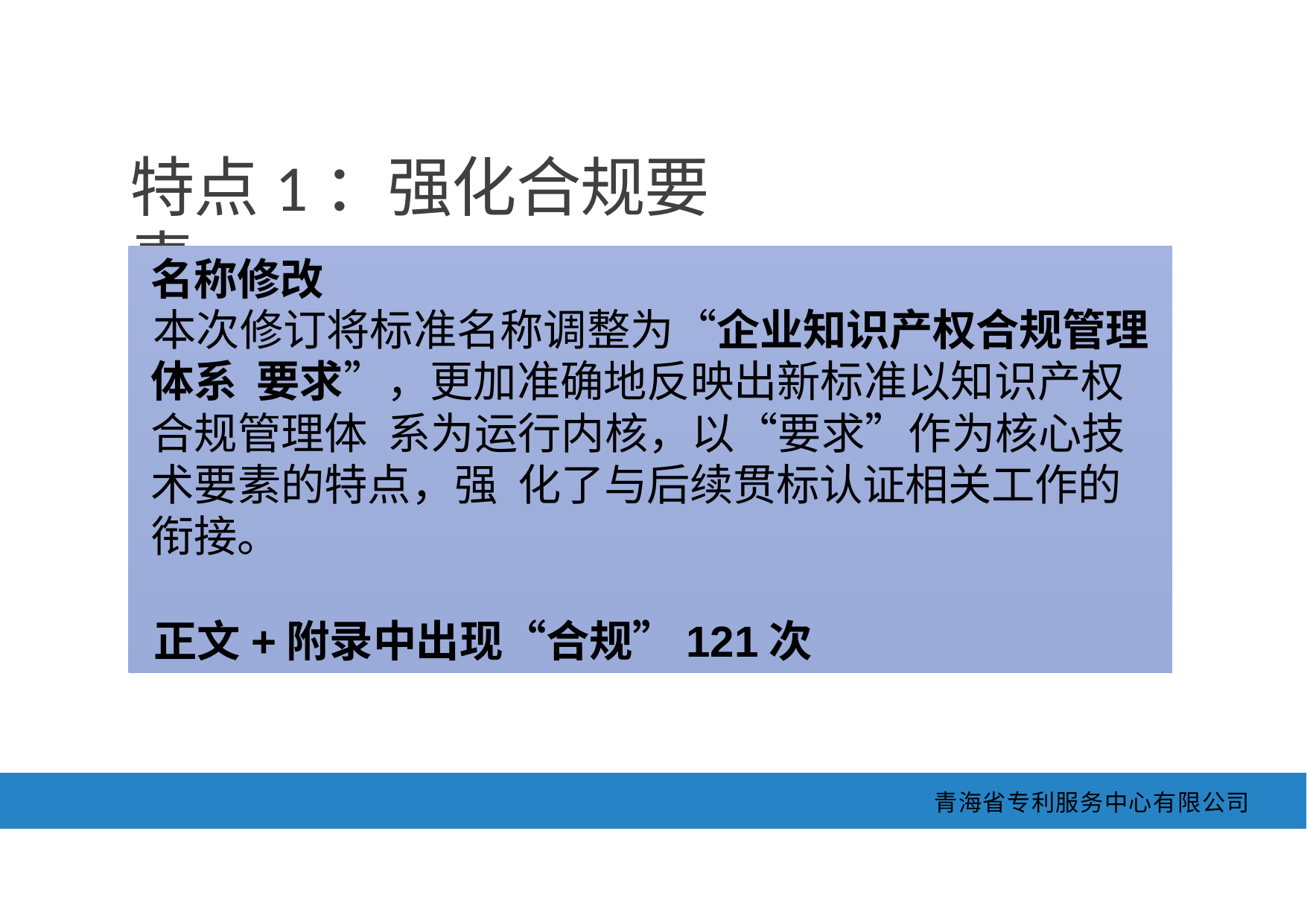

特点1：强化合规要素
名称修改
本次修订将标准名称调整为“企业知识产权合规管理体系  要求”，更加准确地反映出新标准以知识产权合规管理体  系为运行内核，以“要求”作为核心技术要素的特点，强  化了与后续贯标认证相关工作的衔接。

正文+附录中出现“合规”121次

青海省专利服务中心有限公司